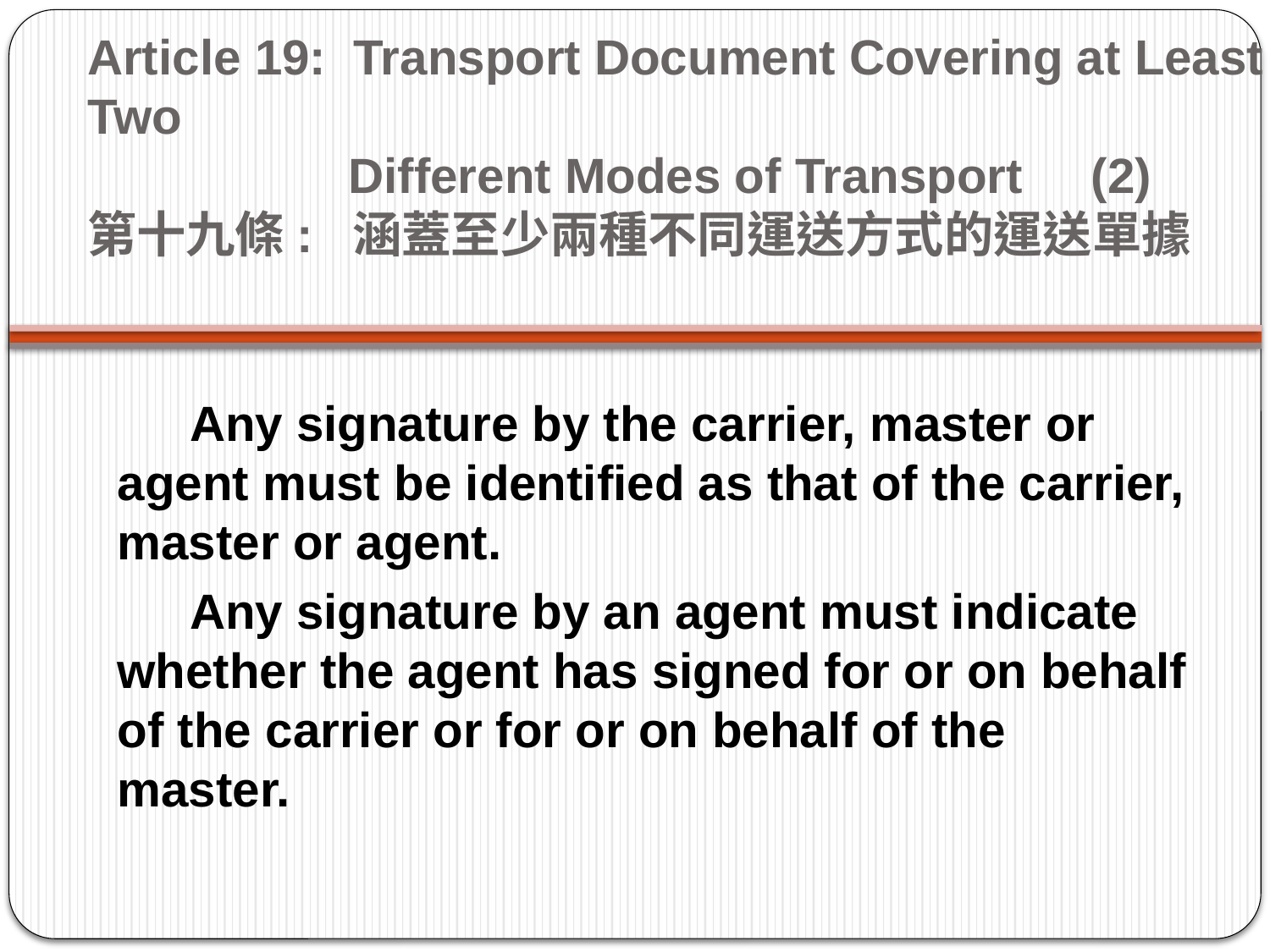

# Article 19:  Transport Document Covering at Least Two Different Modes of Transport     (2)   第十九條:  涵蓋至少兩種不同運送方式的運送單據
　 Any signature by the carrier, master or agent must be identified as that of the carrier, master or agent.
　 Any signature by an agent must indicate whether the agent has signed for or on behalf of the carrier or for or on behalf of the master.